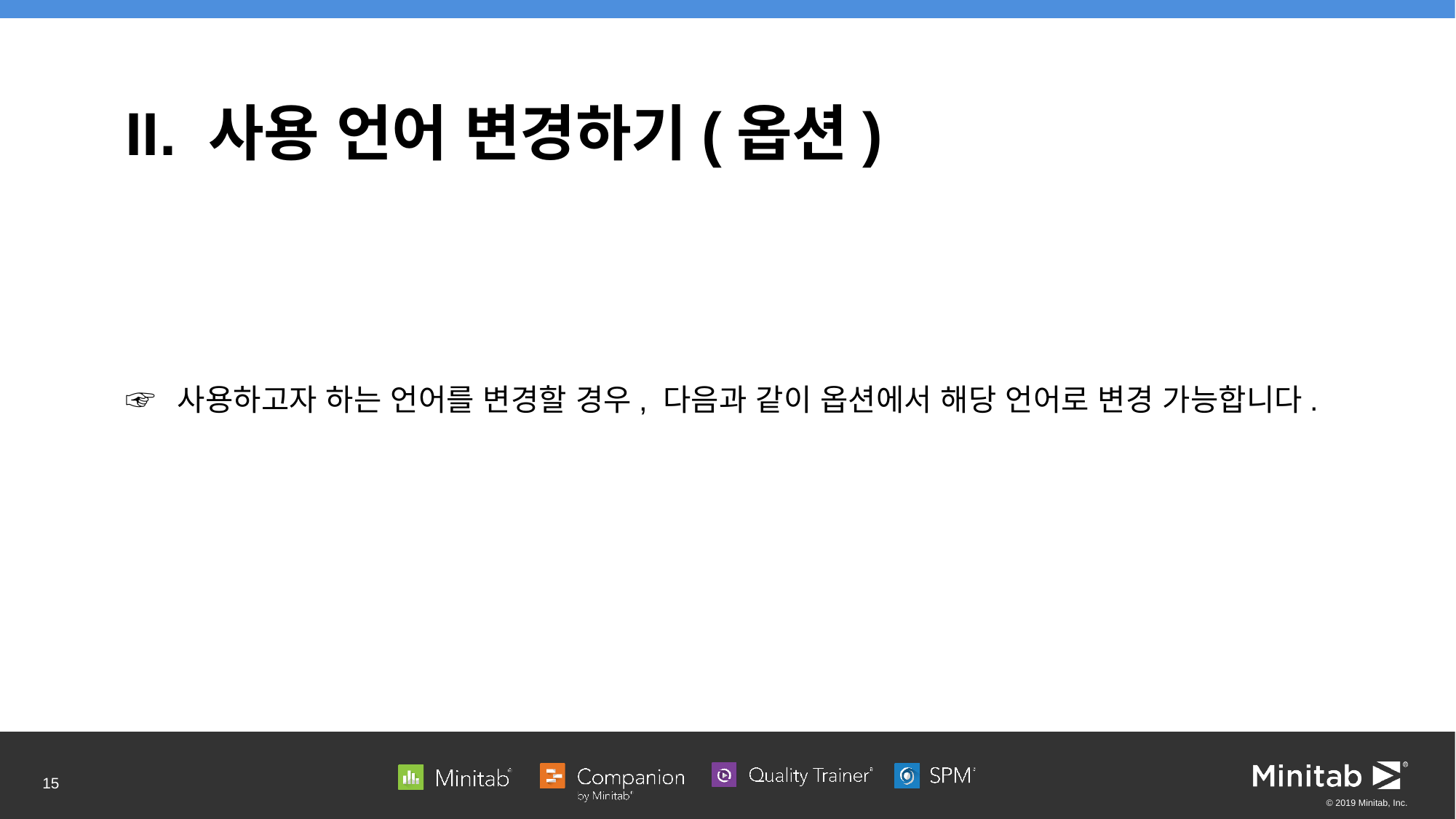

# II. 사용 언어 변경하기(옵션)
☞  사용하고자 하는 언어를 변경할 경우, 다음과 같이 옵션에서 해당 언어로 변경 가능합니다.
15